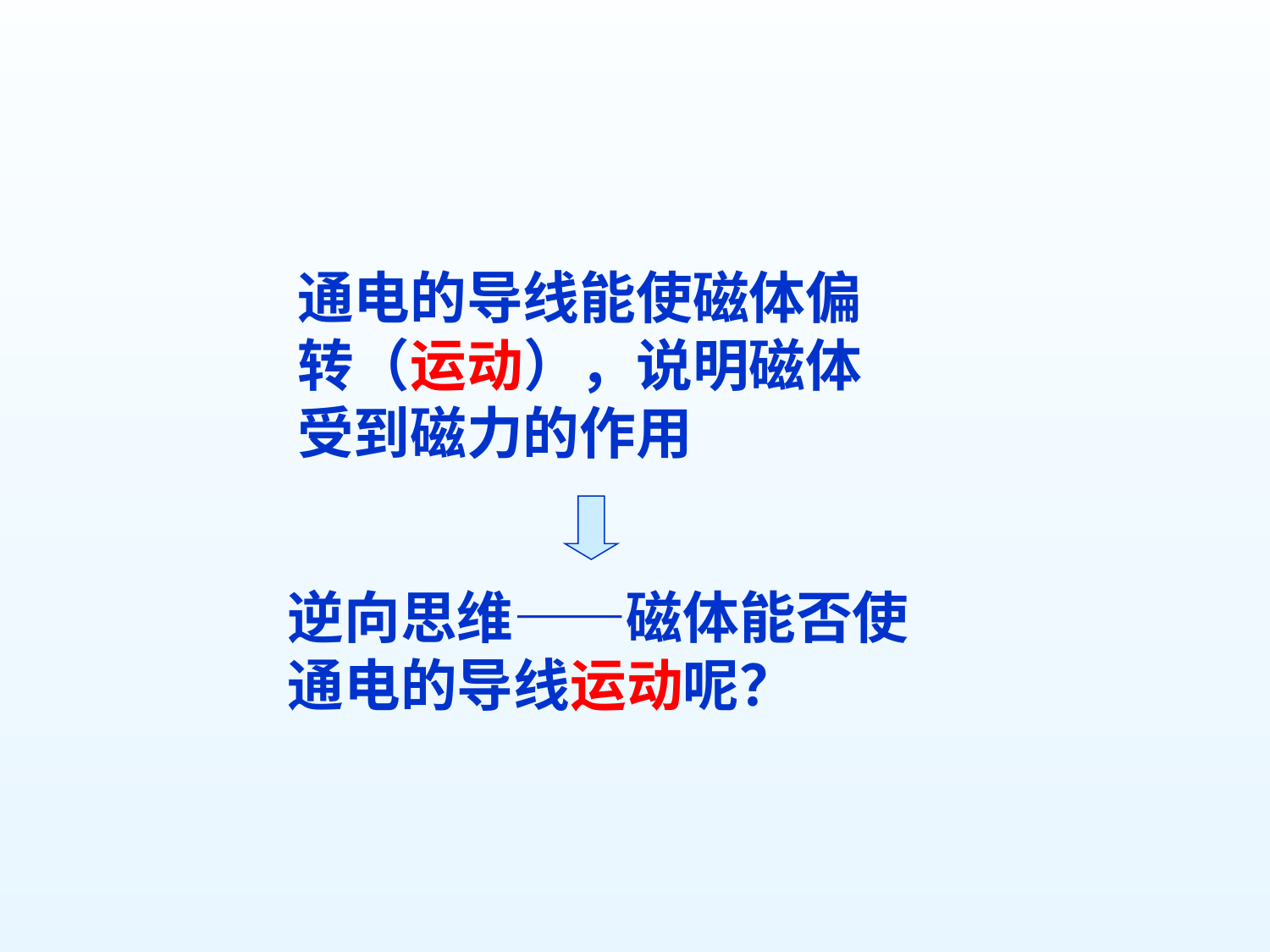

通电的导线能使磁体偏转（运动），说明磁体受到磁力的作用

逆向思维——磁体能否使通电的导线运动呢？